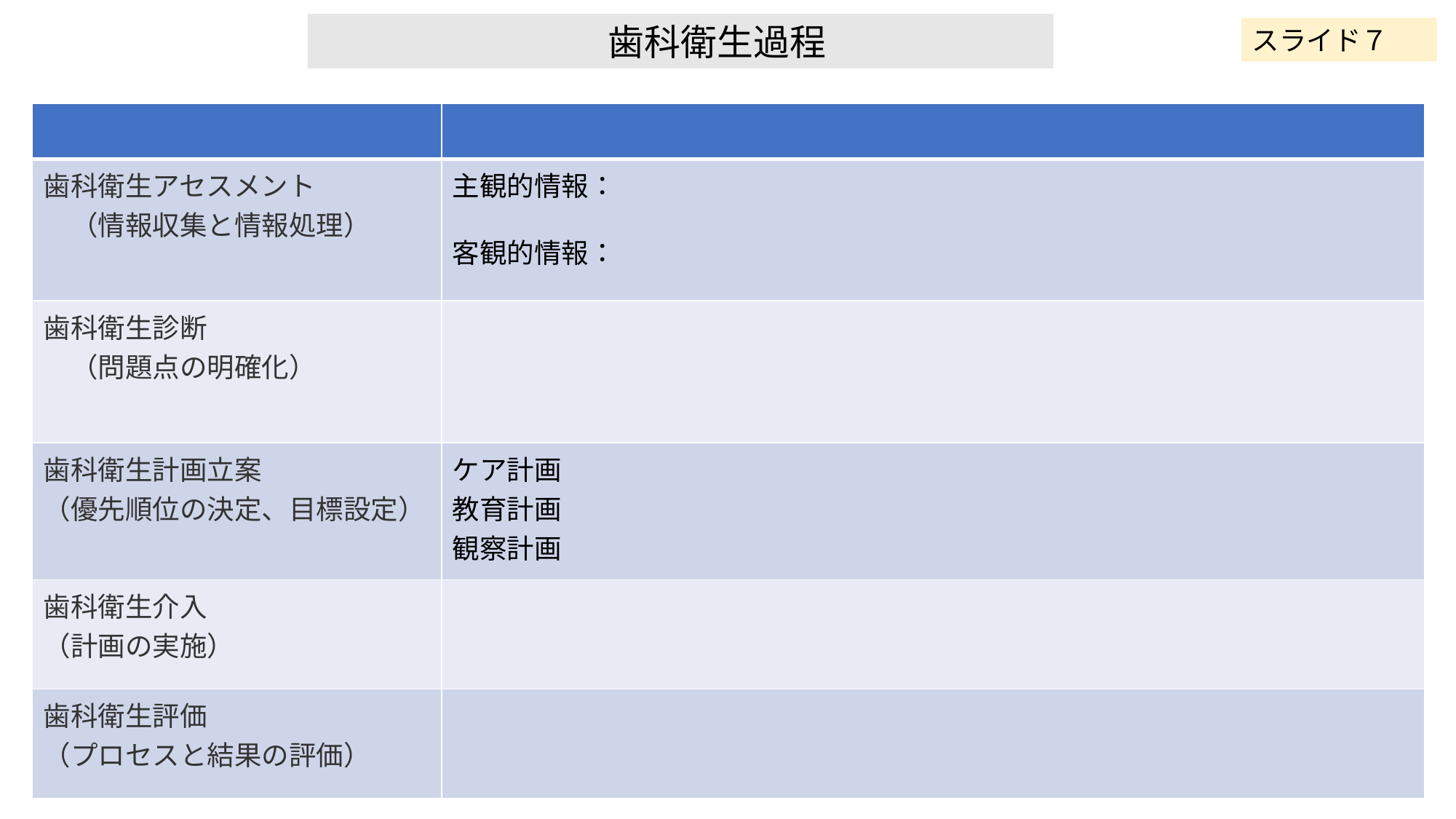

歯科衛生過程
スライド７
|  |  |
| --- | --- |
| 歯科衛生アセスメント 　（情報収集と情報処理） | 主観的情報： 客観的情報： |
| 歯科衛生診断 　（問題点の明確化） |  |
| 歯科衛生計画立案 （優先順位の決定、目標設定） | ケア計画 教育計画 観察計画 |
| 歯科衛生介入 （計画の実施） |  |
| 歯科衛生評価 （プロセスと結果の評価） |  |